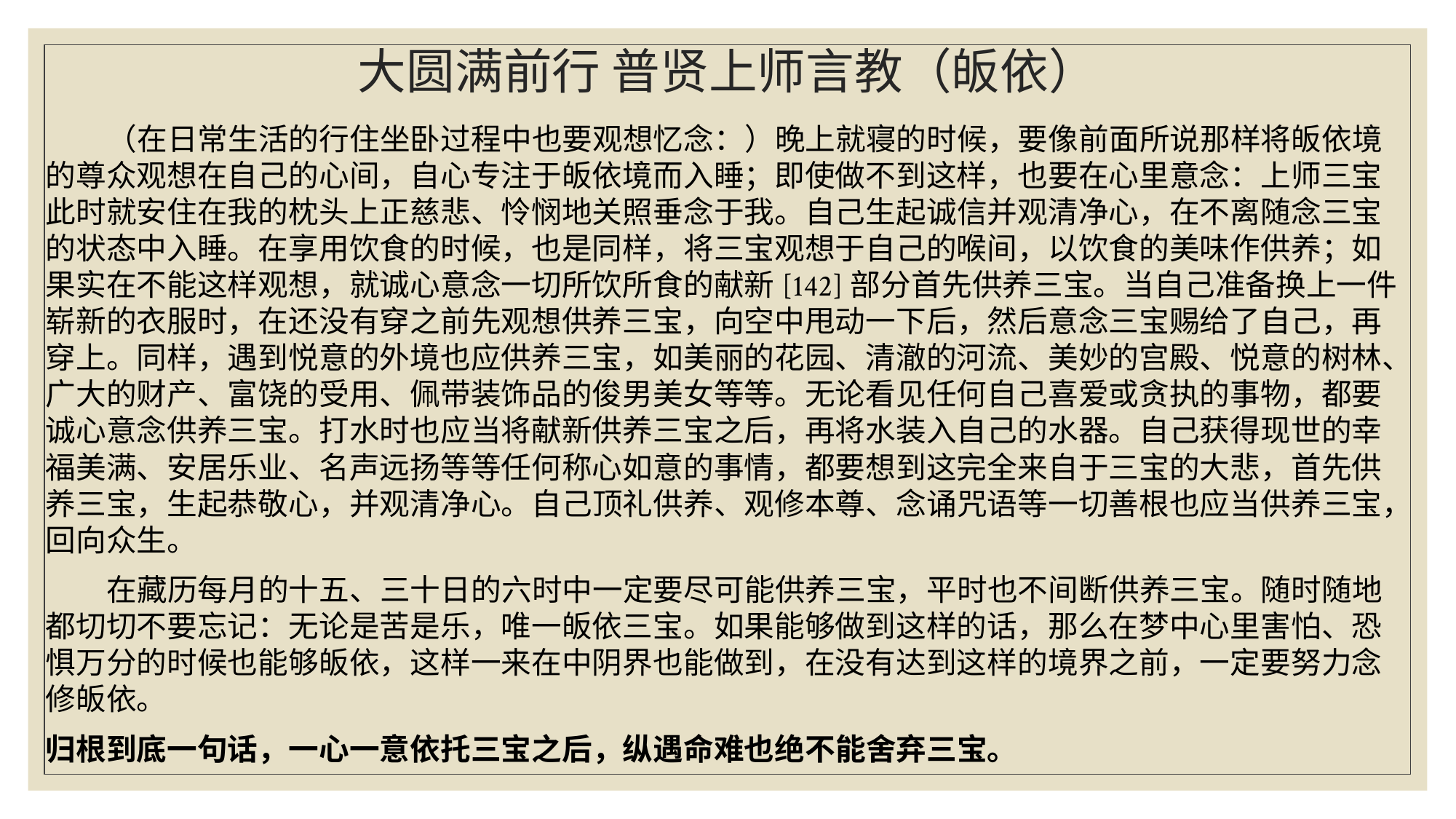

# 大圆满前行 普贤上师言教（皈依）
        （在日常生活的行住坐卧过程中也要观想忆念：）晚上就寝的时候，要像前面所说那样将皈依境的尊众观想在自己的心间，自心专注于皈依境而入睡；即使做不到这样，也要在心里意念：上师三宝此时就安住在我的枕头上正慈悲、怜悯地关照垂念于我。自己生起诚信并观清净心，在不离随念三宝的状态中入睡。在享用饮食的时候，也是同样，将三宝观想于自己的喉间，以饮食的美味作供养；如果实在不能这样观想，就诚心意念一切所饮所食的献新[142]部分首先供养三宝。当自己准备换上一件崭新的衣服时，在还没有穿之前先观想供养三宝，向空中甩动一下后，然后意念三宝赐给了自己，再穿上。同样，遇到悦意的外境也应供养三宝，如美丽的花园、清澈的河流、美妙的宫殿、悦意的树林、广大的财产、富饶的受用、佩带装饰品的俊男美女等等。无论看见任何自己喜爱或贪执的事物，都要诚心意念供养三宝。打水时也应当将献新供养三宝之后，再将水装入自己的水器。自己获得现世的幸福美满、安居乐业、名声远扬等等任何称心如意的事情，都要想到这完全来自于三宝的大悲，首先供养三宝，生起恭敬心，并观清净心。自己顶礼供养、观修本尊、念诵咒语等一切善根也应当供养三宝，回向众生。
        在藏历每月的十五、三十日的六时中一定要尽可能供养三宝，平时也不间断供养三宝。随时随地都切切不要忘记：无论是苦是乐，唯一皈依三宝。如果能够做到这样的话，那么在梦中心里害怕、恐惧万分的时候也能够皈依，这样一来在中阴界也能做到，在没有达到这样的境界之前，一定要努力念修皈依。
归根到底一句话，一心一意依托三宝之后，纵遇命难也绝不能舍弃三宝。